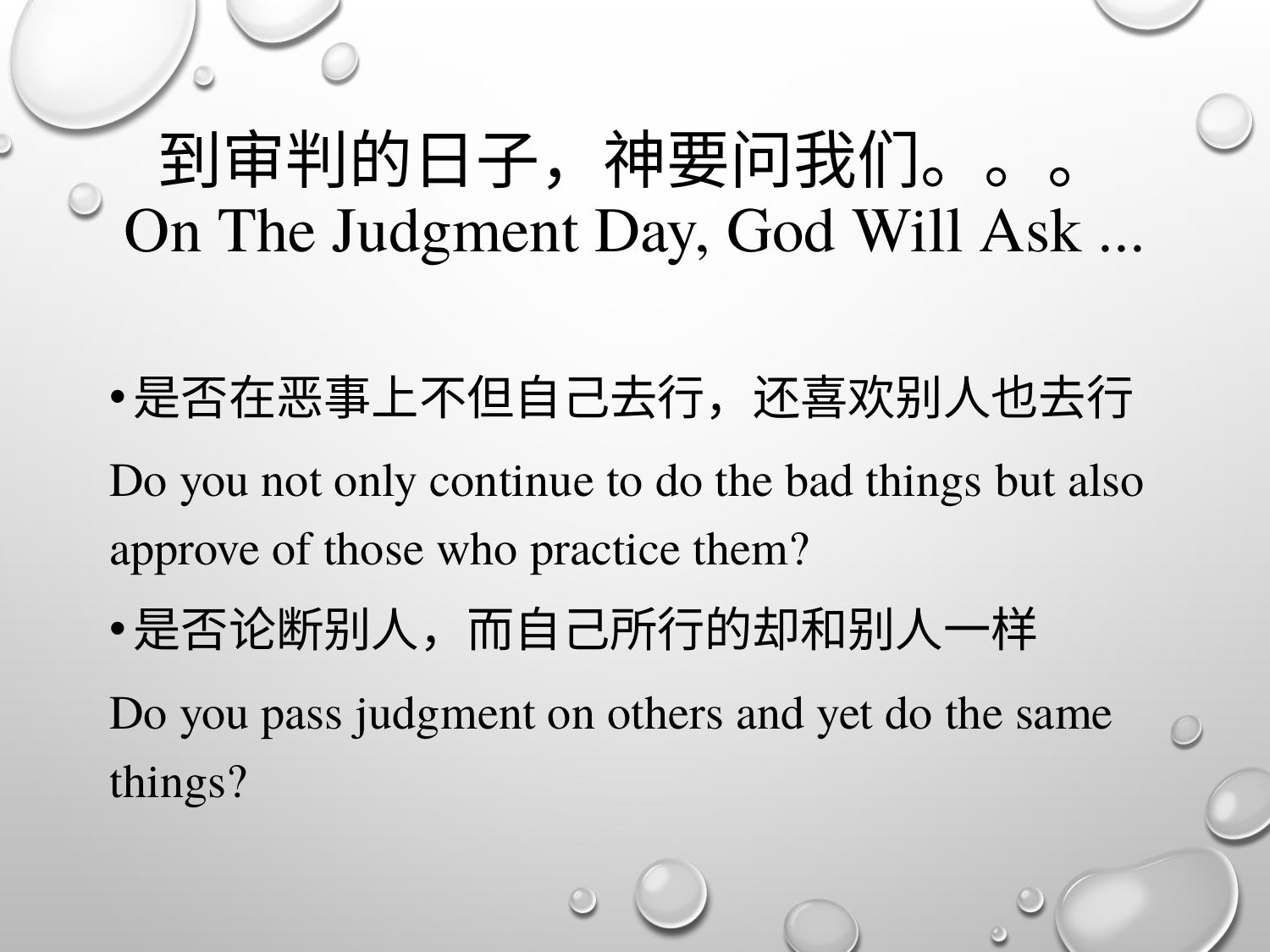

# 到审判的日子，神要问我们。。。 On The Judgment Day, God Will Ask ...
是否在恶事上不但自己去行，还喜欢别人也去行
Do you not only continue to do the bad things but also approve of those who practice them?
是否论断别人，而自己所行的却和别人一样
Do you pass judgment on others and yet do the same things?